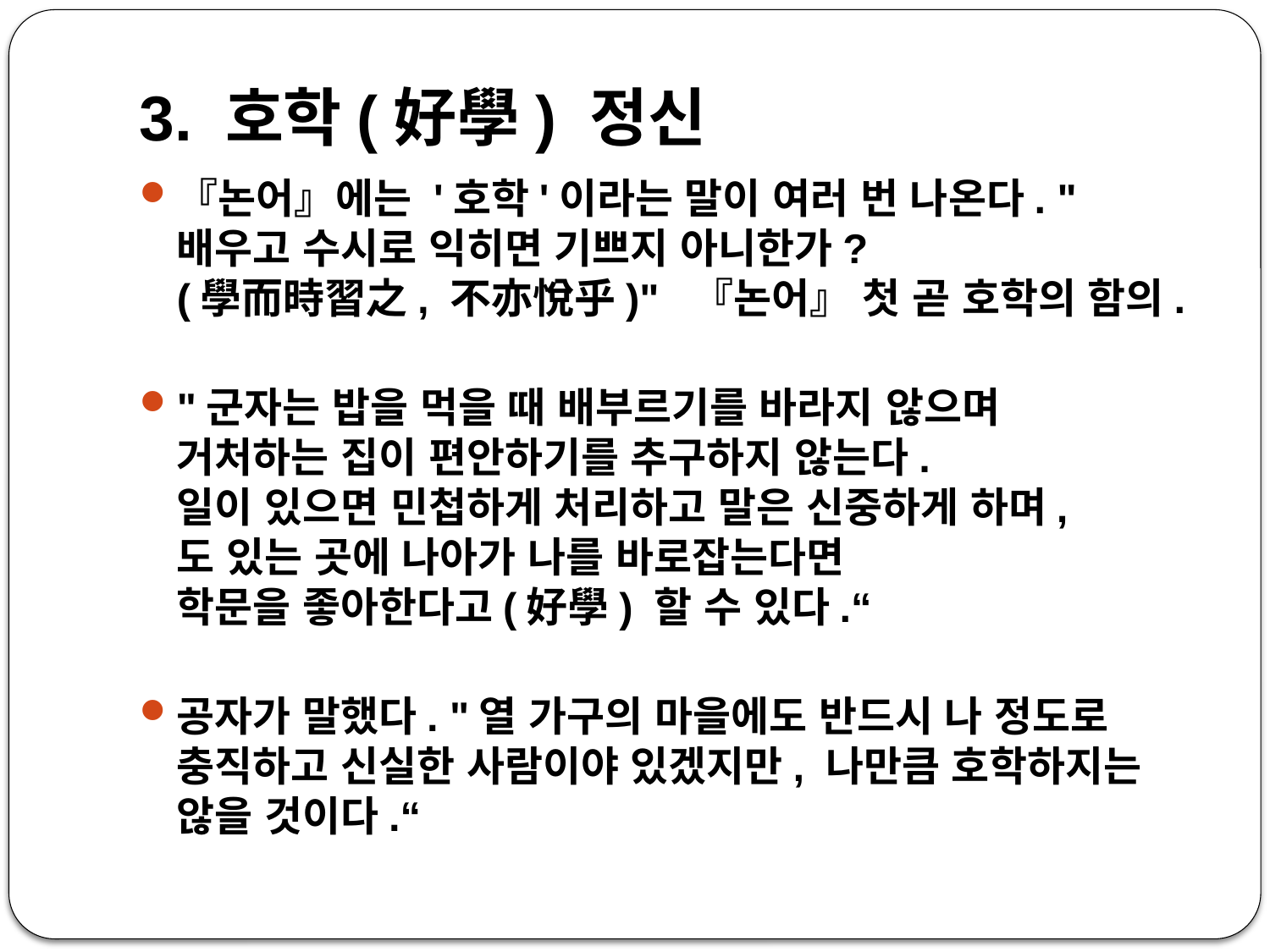

# 3. 호학(好學) 정신
『논어』에는 '호학'이라는 말이 여러 번 나온다. "배우고 수시로 익히면 기쁘지 아니한가?
(學而時習之, 不亦悅乎)"  『논어』 첫 곧 호학의 함의.
"군자는 밥을 먹을 때 배부르기를 바라지 않으며
거처하는 집이 편안하기를 추구하지 않는다.
일이 있으면 민첩하게 처리하고 말은 신중하게 하며,
도 있는 곳에 나아가 나를 바로잡는다면
학문을 좋아한다고(好學) 할 수 있다.“
공자가 말했다. "열 가구의 마을에도 반드시 나 정도로 충직하고 신실한 사람이야 있겠지만, 나만큼 호학하지는 않을 것이다.“